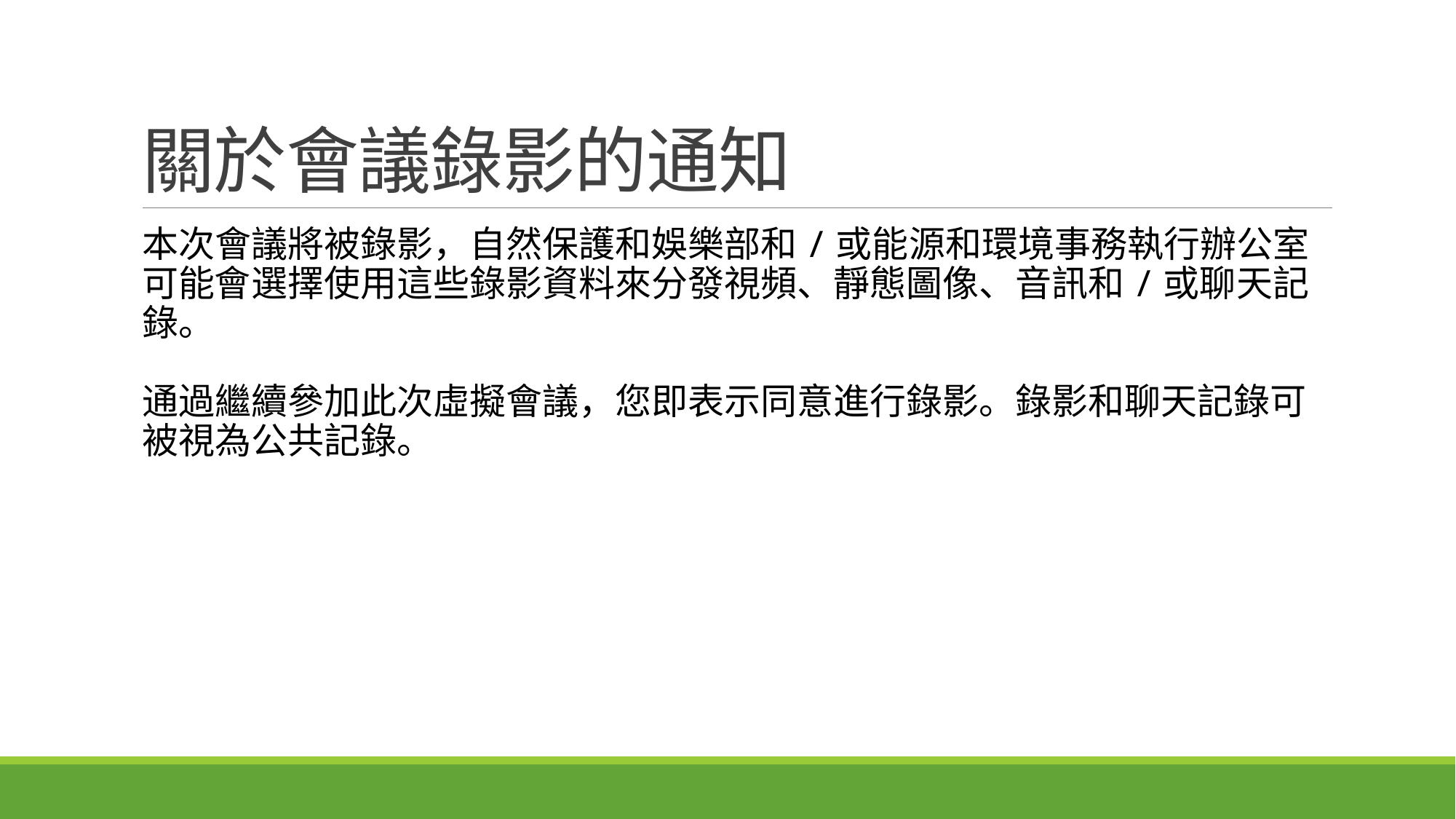

# 關於會議錄影的通知
本次會議將被錄影，自然保護和娛樂部和/或能源和環境事務執行辦公室可能會選擇使用這些錄影資料來分發視頻、靜態圖像、音訊和/或聊天記錄。
通過繼續參加此次虛擬會議，您即表示同意進行錄影。錄影和聊天記錄可被視為公共記錄。